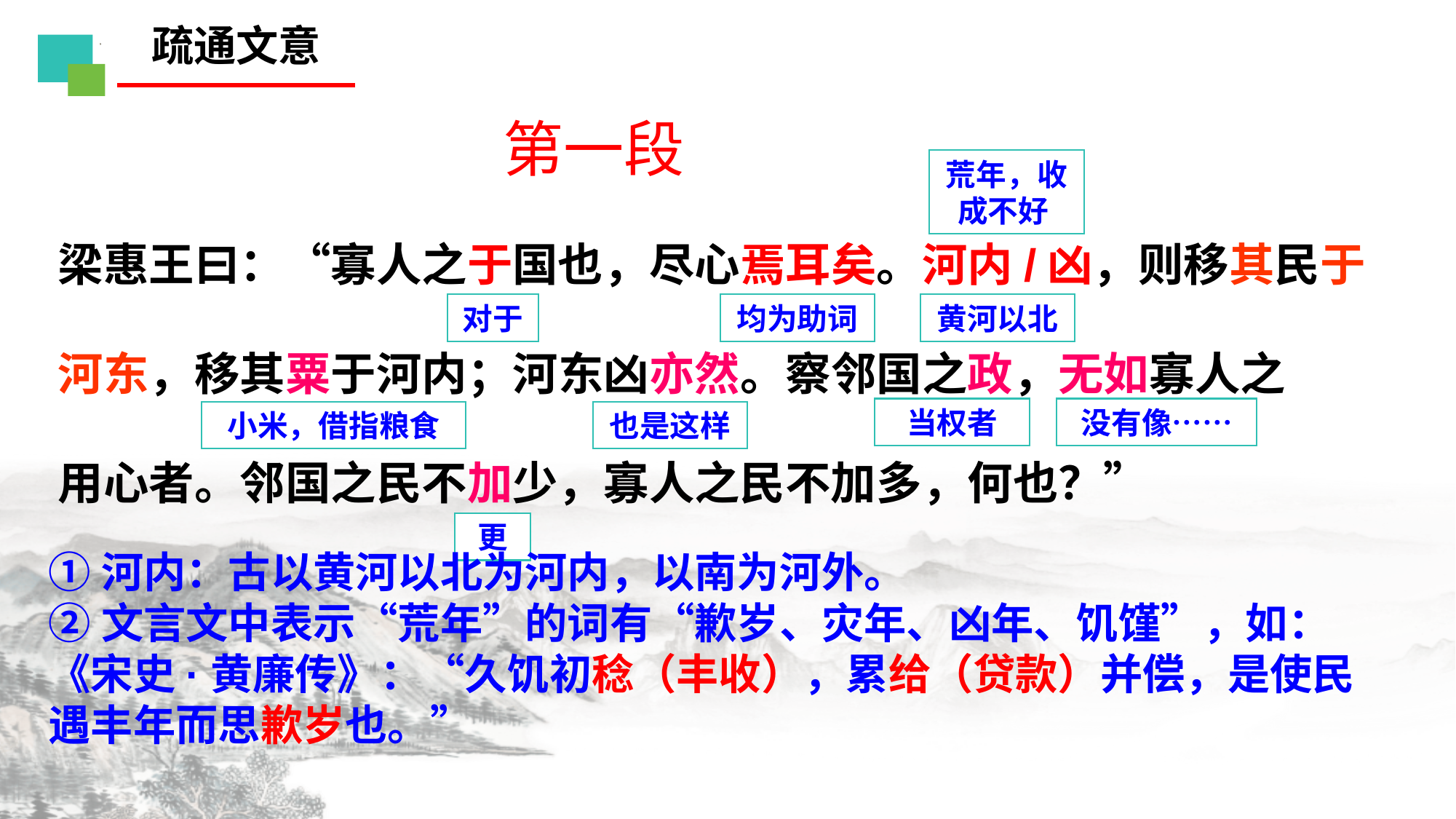

疏通文意

   第一段
荒年，收成不好
梁惠王曰：“寡人之于国也，尽心焉耳矣。河内/凶，则移其民于

河东，移其粟于河内；河东凶亦然。察邻国之政，无如寡人之

用心者。邻国之民不加少，寡人之民不加多，何也？”

对于
均为助词
黄河以北
当权者
没有像……
小米，借指粮食
也是这样
更
①河内：古以黄河以北为河内，以南为河外。
②文言文中表示“荒年”的词有“歉岁、灾年、凶年、饥馑”，如：《宋史·黄廉传》：“久饥初稔（丰收），累给（贷款）并偿，是使民遇丰年而思歉岁也。”